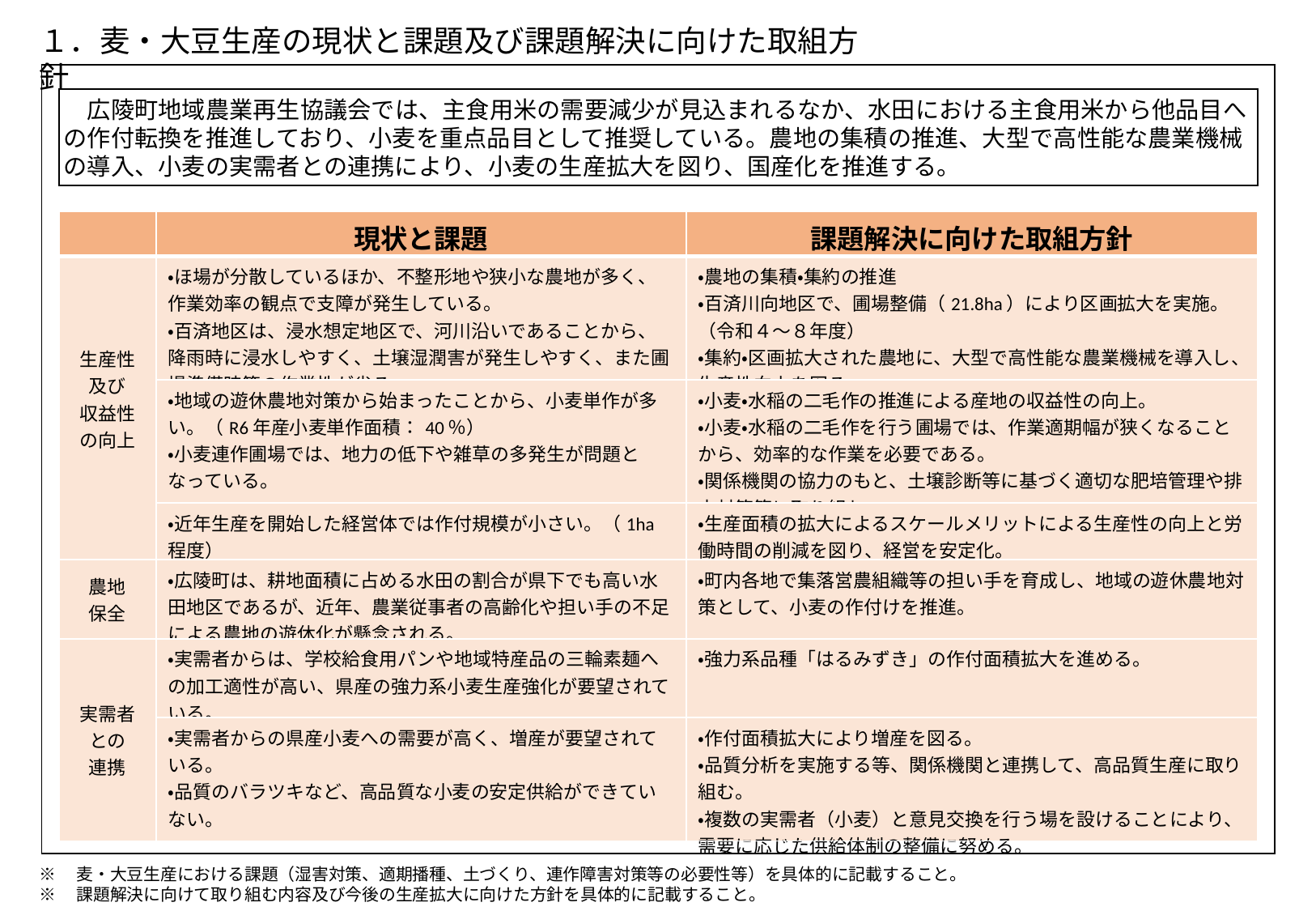

１．麦・大豆生産の現状と課題及び課題解決に向けた取組方針
|  |
| --- |
　広陵町地域農業再生協議会では、主食用米の需要減少が見込まれるなか、水田における主食用米から他品目への作付転換を推進しており、小麦を重点品目として推奨している。農地の集積の推進、大型で高性能な農業機械の導入、小麦の実需者との連携により、小麦の生産拡大を図り、国産化を推進する。
|  | 現状と課題 | 課題解決に向けた取組方針 |
| --- | --- | --- |
| 生産性 及び 収益性 の向上 | ・ほ場が分散しているほか、不整形地や狭小な農地が多く、作業効率の観点で支障が発生している。 ・百済地区は、浸水想定地区で、河川沿いであることから、降雨時に浸水しやすく、土壌湿潤害が発生しやすく、また圃場準備時等の作業性が劣る。 | ・農地の集積・集約の推進 ・百済川向地区で、圃場整備（21.8ha）により区画拡大を実施。（令和４～８年度） ・集約・区画拡大された農地に、大型で高性能な農業機械を導入し、生産性向上を図る。 |
|  | ・地域の遊休農地対策から始まったことから、小麦単作が多い。（R6年産小麦単作面積：40％） ・小麦連作圃場では、地力の低下や雑草の多発生が問題となっている。 | ・小麦・水稲の二毛作の推進による産地の収益性の向上。 ・小麦・水稲の二毛作を行う圃場では、作業適期幅が狭くなることから、効率的な作業を必要である。 ・関係機関の協力のもと、土壌診断等に基づく適切な肥培管理や排水対策等に取り組む。 |
|  | ・近年生産を開始した経営体では作付規模が小さい。（1ha程度） | ・生産面積の拡大によるスケールメリットによる生産性の向上と労働時間の削減を図り、経営を安定化。 |
| 農地 保全 | ・広陵町は、耕地面積に占める水田の割合が県下でも高い水田地区であるが、近年、農業従事者の高齢化や担い手の不足による農地の遊休化が懸念される。 | ・町内各地で集落営農組織等の担い手を育成し、地域の遊休農地対策として、小麦の作付けを推進。 |
| 実需者との 連携 | ・実需者からは、学校給食用パンや地域特産品の三輪素麺への加工適性が高い、県産の強力系小麦生産強化が要望されている。 | ・強力系品種「はるみずき」の作付面積拡大を進める。 |
|  | ・実需者からの県産小麦への需要が高く、増産が要望されている。 ・品質のバラツキなど、高品質な小麦の安定供給ができていない。 | ・作付面積拡大により増産を図る。 ・品質分析を実施する等、関係機関と連携して、高品質生産に取り組む。 ・複数の実需者（小麦）と意見交換を行う場を設けることにより、需要に応じた供給体制の整備に努める。 |
※　麦・大豆生産における課題（湿害対策、適期播種、土づくり、連作障害対策等の必要性等）を具体的に記載すること。
※　課題解決に向けて取り組む内容及び今後の生産拡大に向けた方針を具体的に記載すること。